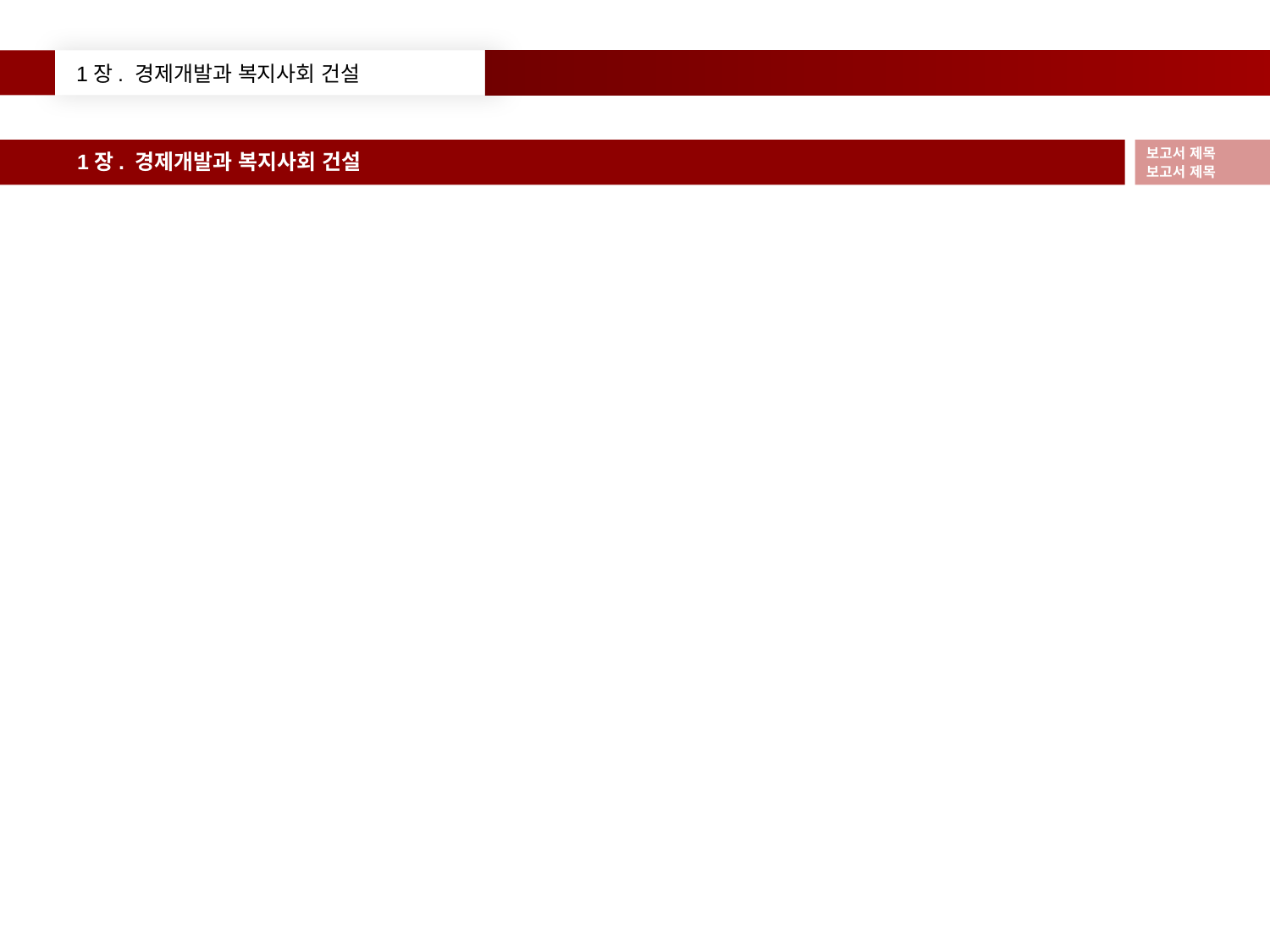

1장. 경제개발과 복지사회 건설
보고서 제목

1장. 경제개발과 복지사회 건설
보고서 제목